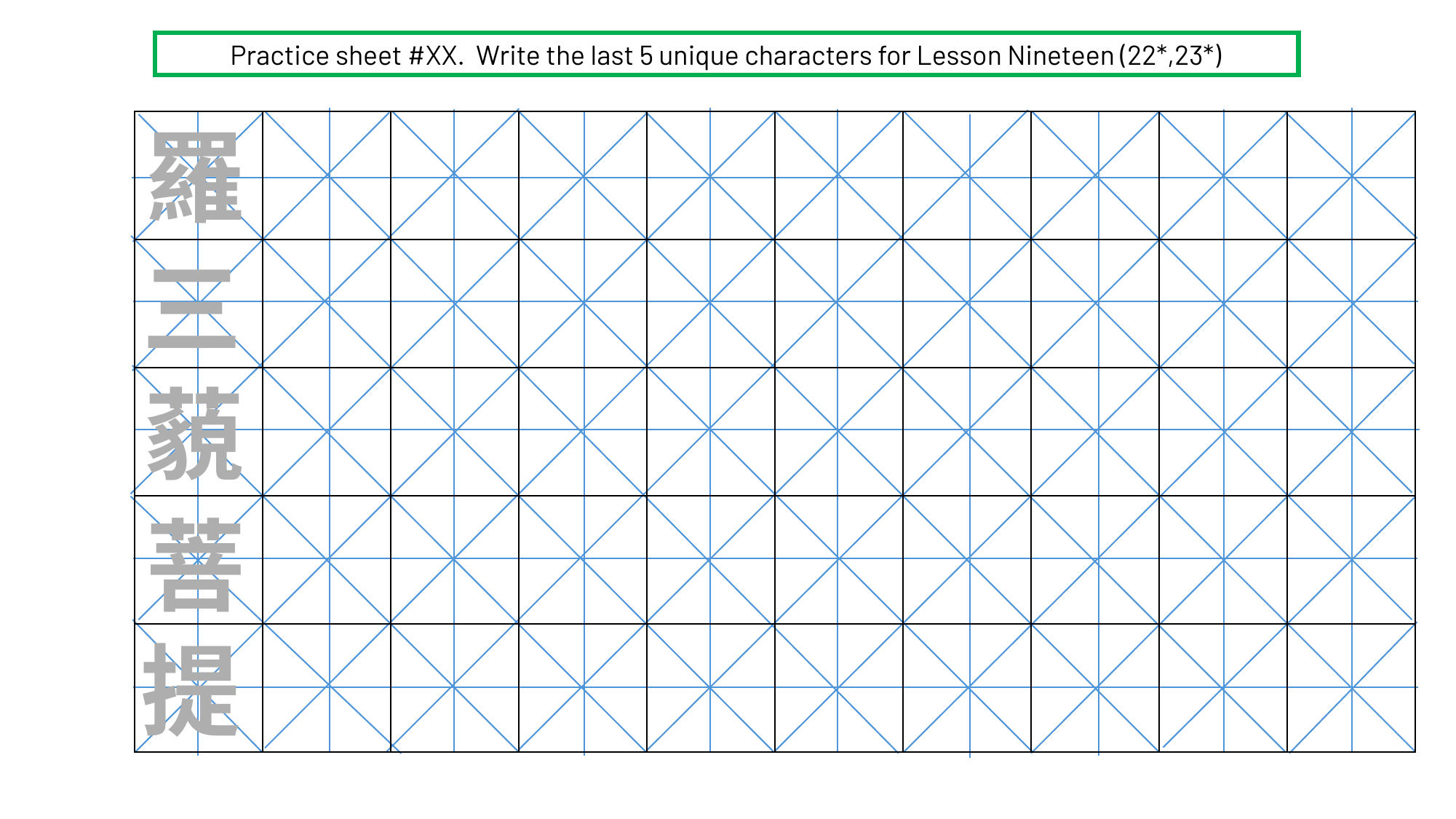

Practice sheet #XX.  Write the last 5 unique characters for Lesson Nineteen (22*,23*)

羅
|  |  |  |  |  |  |  |  |  |  |
| --- | --- | --- | --- | --- | --- | --- | --- | --- | --- |
|  |  |  |  |  |  |  |  |  |  |
|  |  |  |  |  |  |  |  |  |  |
|  |  |  |  |  |  |  |  |  |  |
|  |  |  |  |  |  |  |  |  |  |

三
藐
菩
提